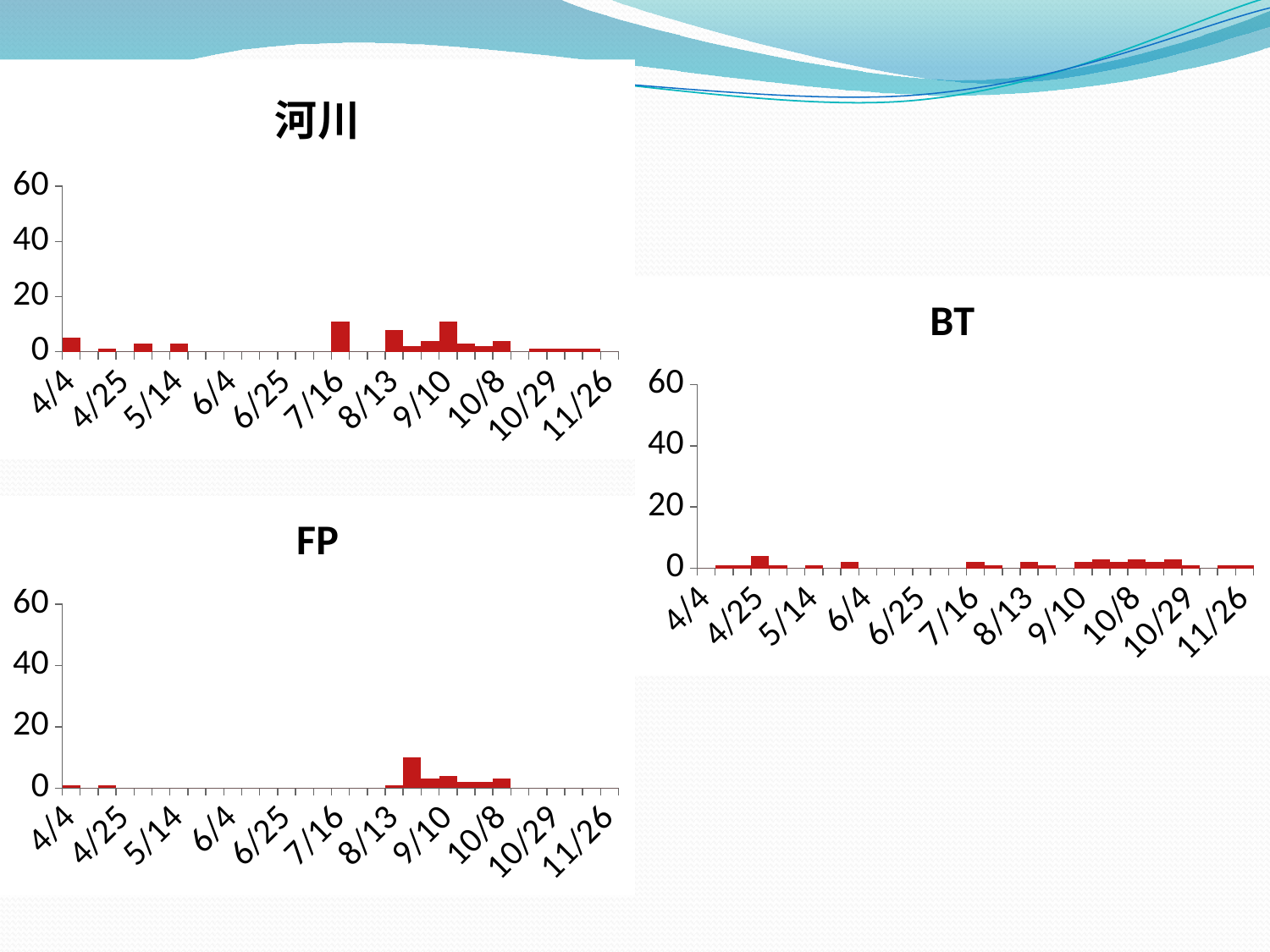

### Chart:

| Category | 河川 |
|---|---|
| 4/4 | 5.0 |
| 4/11 | 0.0 |
| 4/18 | 1.0 |
| 4/25 | 0.0 |
| 5/2 | 3.0 |
| 5/7 | 0.0 |
| 5/14 | 3.0 |
| 5/23 | 0.0 |
| 5/28 | 0.0 |
| 6/4 | 0.0 |
| 6/13 | 0.0 |
| 6/18 | 0.0 |
| 6/25 | 0.0 |
| 7/2 | 0.0 |
| 7/11 | 0.0 |
| 7/16 | 11.0 |
| 7/23 | 0.0 |
| 8/6 | 0.0 |
| 8/13 | 8.0 |
| 8/20 | 2.0 |
| 9/3 | 4.0 |
| 9/10 | 11.0 |
| 9/24 | 3.0 |
| 10/1 | 2.0 |
| 10/8 | 4.0 |
| 10/15 | 0.0 |
| 10/22 | 1.0 |
| 10/29 | 1.0 |
| 11/5 | 1.0 |
| 11/12 | 1.0 |
| 11/26 | 0.0 |

### Chart:

| Category | BT |
|---|---|
| 4/4 | 0.0 |
| 4/11 | 1.0 |
| 4/18 | 1.0 |
| 4/25 | 4.0 |
| 5/2 | 1.0 |
| 5/7 | 0.0 |
| 5/14 | 1.0 |
| 5/23 | 0.0 |
| 5/28 | 2.0 |
| 6/4 | 0.0 |
| 6/13 | 0.0 |
| 6/18 | 0.0 |
| 6/25 | 0.0 |
| 7/2 | 0.0 |
| 7/11 | 0.0 |
| 7/16 | 2.0 |
| 7/23 | 1.0 |
| 8/6 | 0.0 |
| 8/13 | 2.0 |
| 8/20 | 1.0 |
| 9/3 | 0.0 |
| 9/10 | 2.0 |
| 9/24 | 3.0 |
| 10/1 | 2.0 |
| 10/8 | 3.0 |
| 10/15 | 2.0 |
| 10/22 | 3.0 |
| 10/29 | 1.0 |
| 11/5 | 0.0 |
| 11/12 | 1.0 |
| 11/26 | 1.0 |

### Chart:

| Category | FP |
|---|---|
| 4/4 | 1.0 |
| 4/11 | 0.0 |
| 4/18 | 1.0 |
| 4/25 | 0.0 |
| 5/2 | 0.0 |
| 5/7 | 0.0 |
| 5/14 | 0.0 |
| 5/23 | 0.0 |
| 5/28 | 0.0 |
| 6/4 | 0.0 |
| 6/13 | 0.0 |
| 6/18 | 0.0 |
| 6/25 | 0.0 |
| 7/2 | 0.0 |
| 7/11 | 0.0 |
| 7/16 | 0.0 |
| 7/23 | 0.0 |
| 8/6 | 0.0 |
| 8/13 | 1.0 |
| 8/20 | 10.0 |
| 9/3 | 3.0 |
| 9/10 | 4.0 |
| 9/24 | 2.0 |
| 10/1 | 2.0 |
| 10/8 | 3.0 |
| 10/15 | 0.0 |
| 10/22 | 0.0 |
| 10/29 | 0.0 |
| 11/5 | 0.0 |
| 11/12 | 0.0 |
| 11/26 | 0.0 |